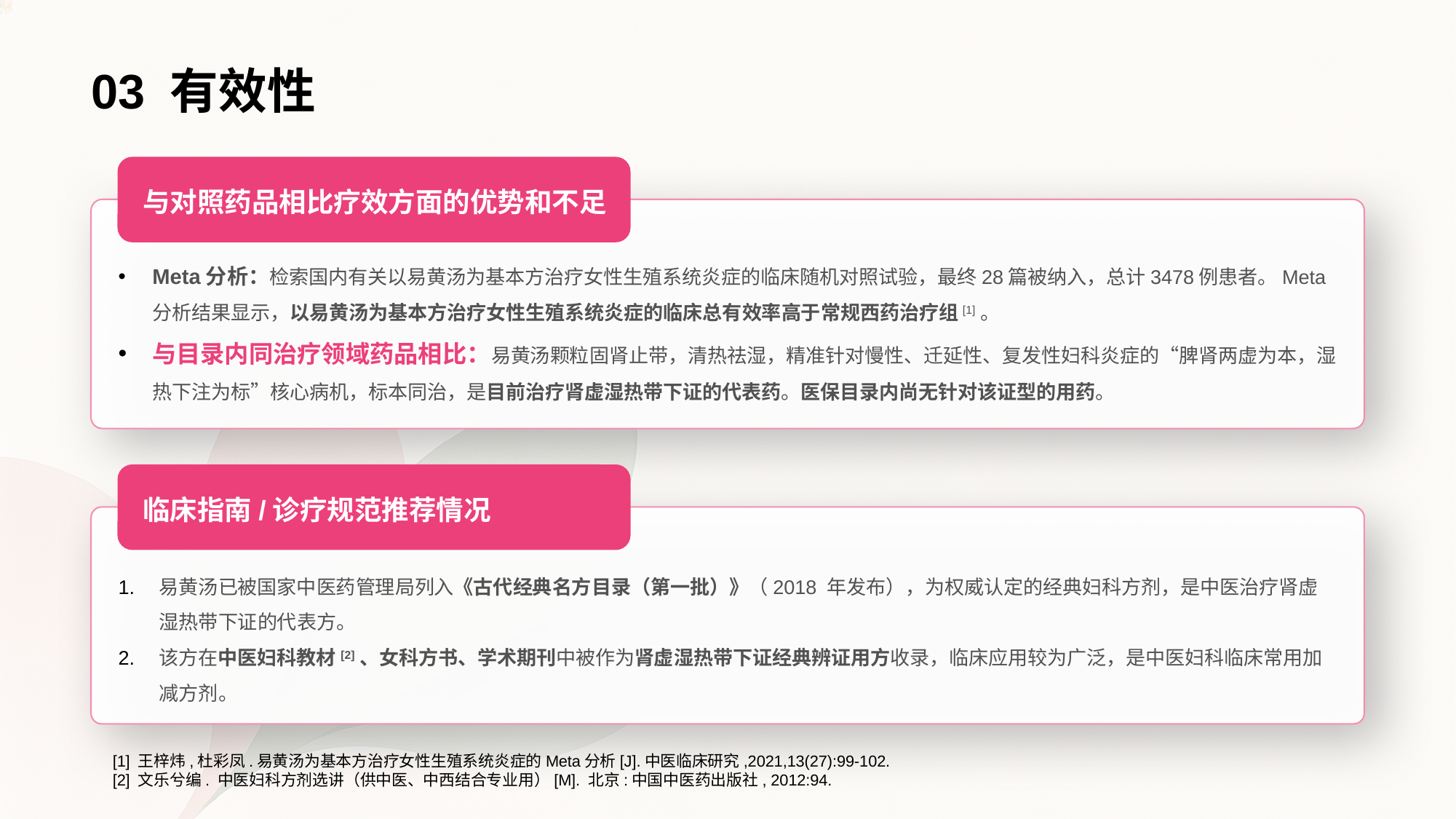

03 有效性

与对照药品相比疗效方面的优势和不足

Meta分析：检索国内有关以易黄汤为基本方治疗女性生殖系统炎症的临床随机对照试验，最终28篇被纳入，总计3478例患者。Meta分析结果显示，以易黄汤为基本方治疗女性生殖系统炎症的临床总有效率高于常规西药治疗组[1]。
与目录内同治疗领域药品相比：易黄汤颗粒固肾止带，清热祛湿，精准针对慢性、迁延性、复发性妇科炎症的“脾肾两虚为本，湿热下注为标”核心病机，标本同治，是⽬前治疗肾虚湿热带下证的代表药。医保目录内尚无针对该证型的用药。

临床指南/诊疗规范推荐情况

易黄汤已被国家中医药管理局列入《古代经典名方目录（第一批）》（2018 年发布），为权威认定的经典妇科方剂，是中医治疗肾虚湿热带下证的代表方。
该方在中医妇科教材[2]、女科方书、学术期刊中被作为肾虚湿热带下证经典辨证用方收录，临床应用较为广泛，是中医妇科临床常用加减方剂。
[1] 王梓炜,杜彩凤.易黄汤为基本方治疗女性生殖系统炎症的Meta分析[J].中医临床研究,2021,13(27):99-102.
[2] 文乐兮编. 中医妇科方剂选讲（供中医、中西结合专业用）[M]. 北京:中国中医药出版社, 2012:94.